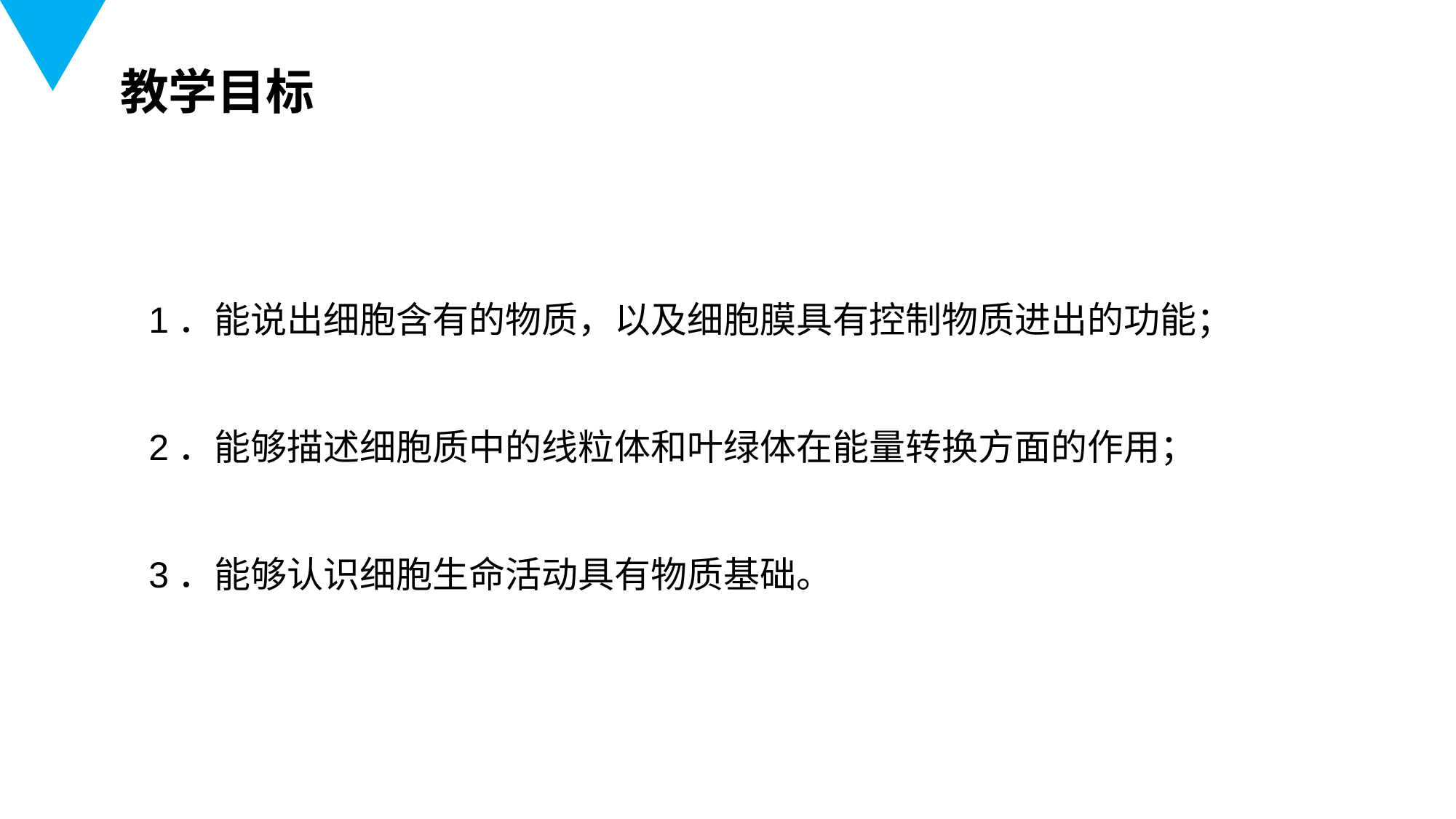

教学目标
1．能说出细胞含有的物质，以及细胞膜具有控制物质进出的功能；
2．能够描述细胞质中的线粒体和叶绿体在能量转换方面的作用；
3．能够认识细胞生命活动具有物质基础。